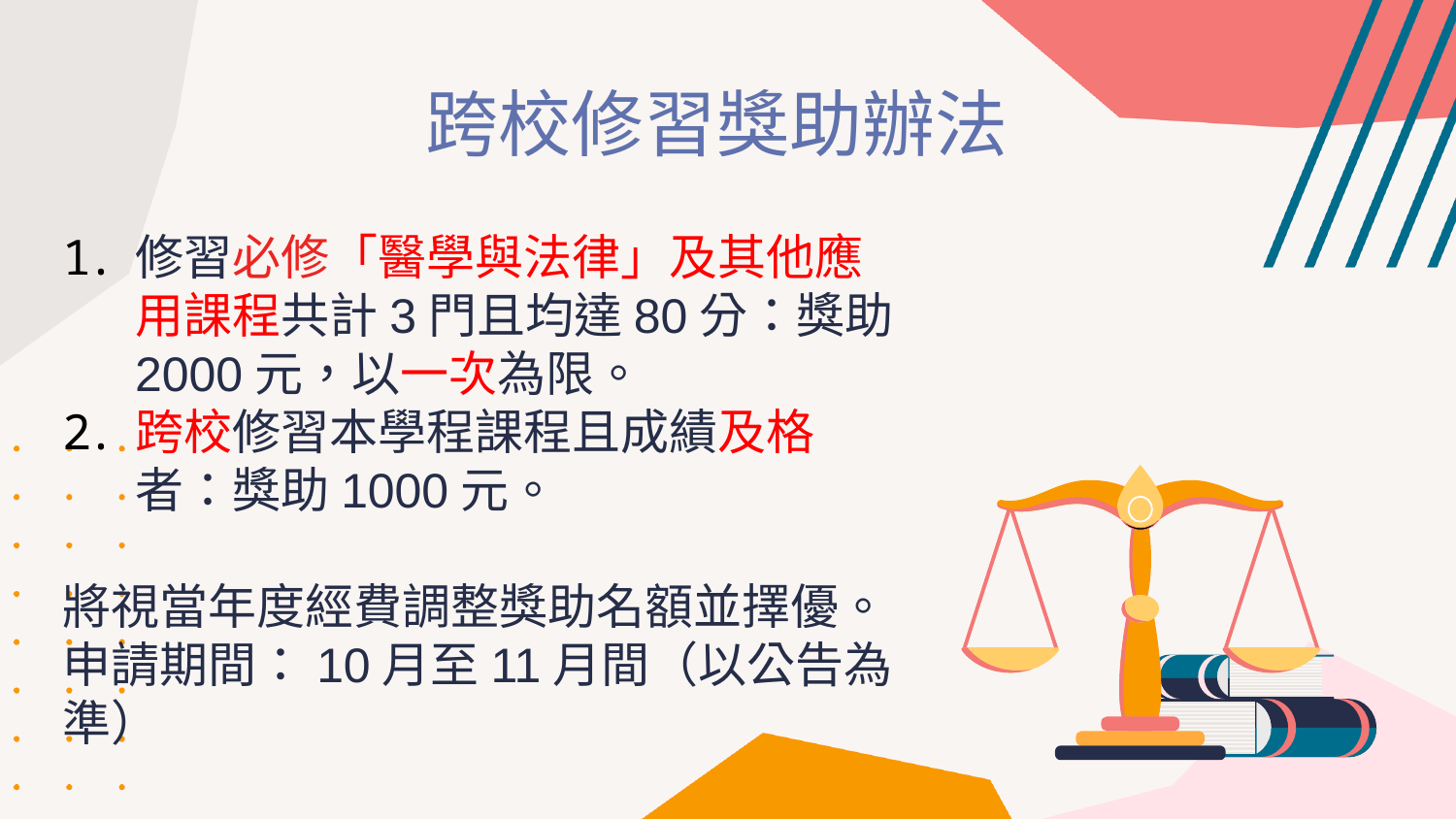

# 跨校修習獎助辦法
修習必修「醫學與法律」及其他應用課程共計3門且均達80分：獎助2000元，以一次為限。
跨校修習本學程課程且成績及格者：獎助1000元。

將視當年度經費調整獎助名額並擇優。
申請期間：10月至11月間（以公告為準）